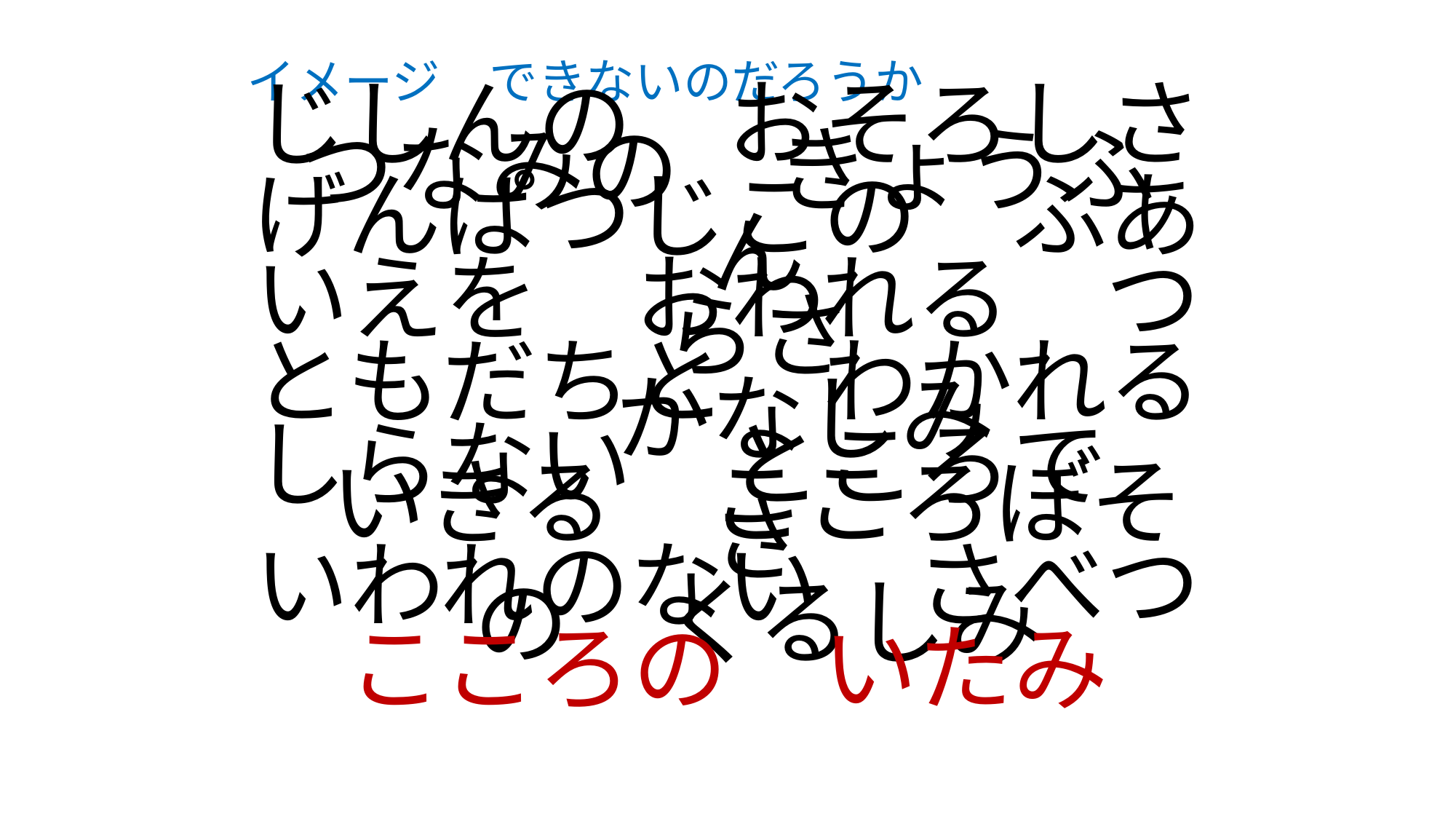

# イメージ　できないのだろうか
じしんの　おそろしさ
つなみの　きょうふ
げんぱつじこの　ふあん
いえを　おわれる　つらさ
ともだちと　わかれる　かなしみ
しらない　ところで　いきる　こころぼそさ
いわれのない　さべつの　くるしみ
こころの　いたみ